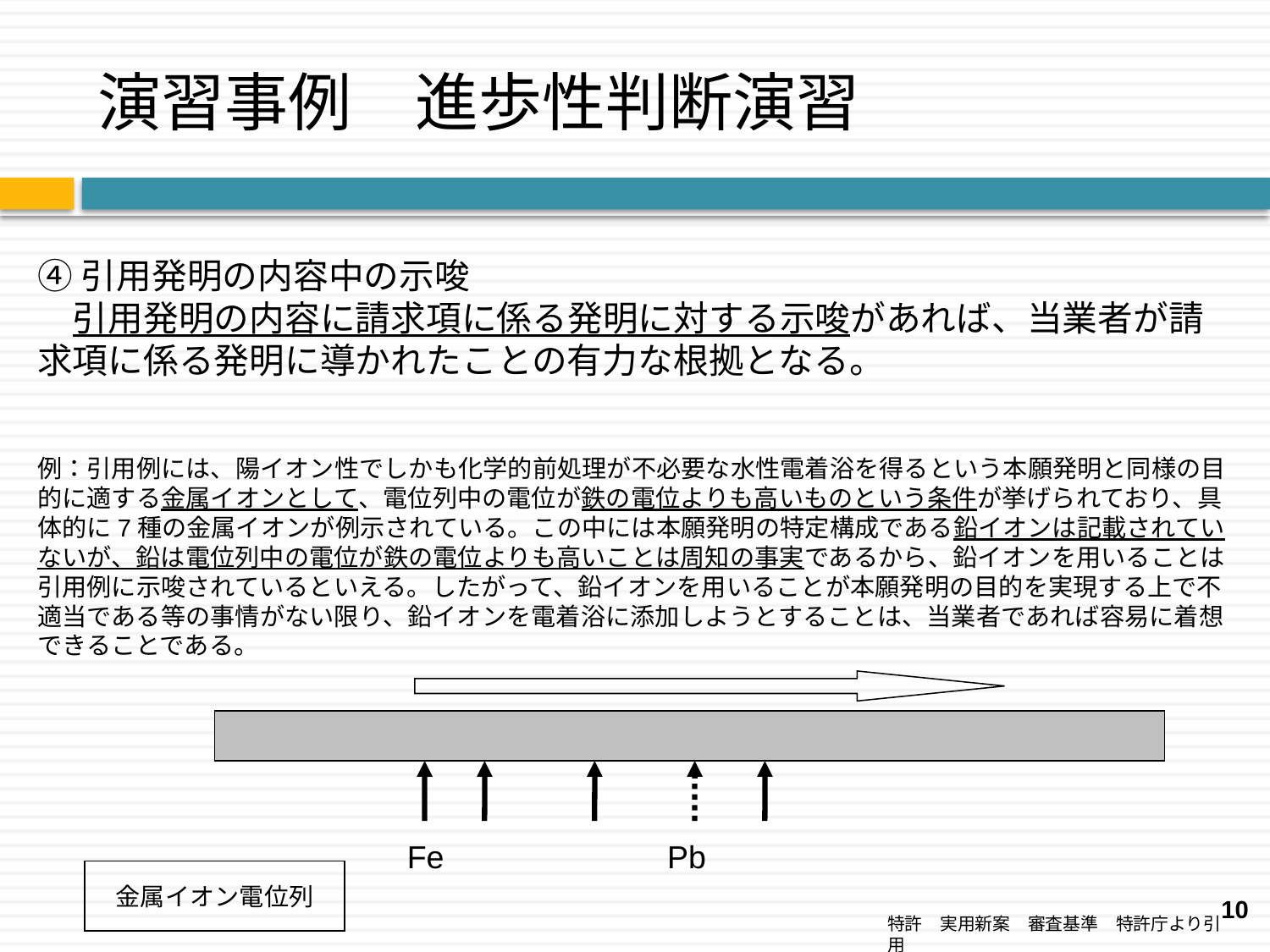

# 演習事例　進歩性判断演習
④引用発明の内容中の示唆
　引用発明の内容に請求項に係る発明に対する示唆があれば、当業者が請求項に係る発明に導かれたことの有力な根拠となる。

例：引用例には、陽イオン性でしかも化学的前処理が不必要な水性電着浴を得るという本願発明と同様の目的に適する金属イオンとして、電位列中の電位が鉄の電位よりも高いものという条件が挙げられており、具体的に7種の金属イオンが例示されている。この中には本願発明の特定構成である鉛イオンは記載されていないが、鉛は電位列中の電位が鉄の電位よりも高いことは周知の事実であるから、鉛イオンを用いることは引用例に示唆されているといえる。したがって、鉛イオンを用いることが本願発明の目的を実現する上で不適当である等の事情がない限り、鉛イオンを電着浴に添加しようとすることは、当業者であれば容易に着想できることである。

Fe
Pb
金属イオン電位列
10
特許　実用新案　審査基準　特許庁より引用